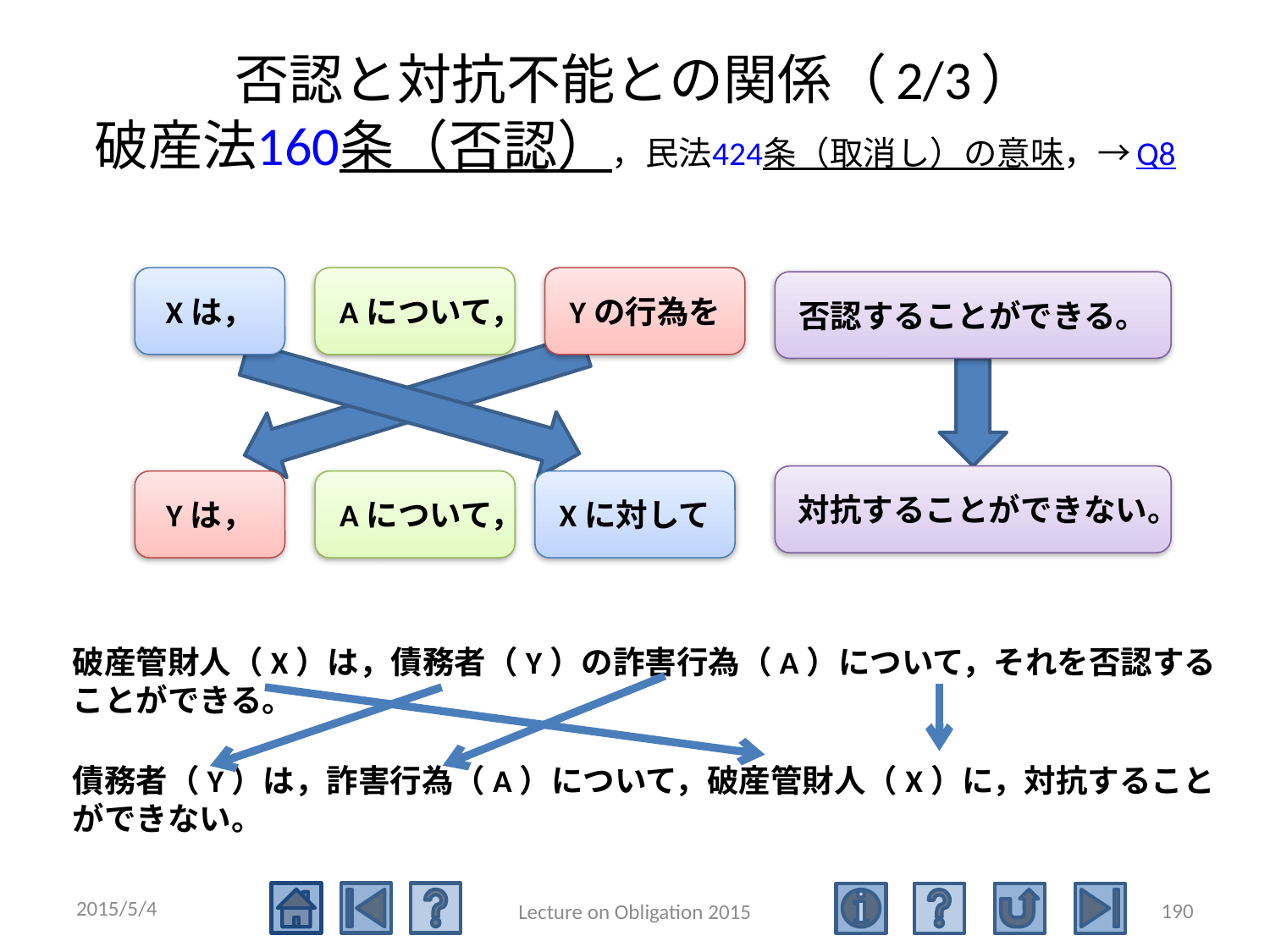

# 否認と対抗不能との関係（2/3） 破産法160条（否認），民法424条（取消し）の意味，→Q8

Xは，
Aについて，
Yの行為を
否認することができる。

対抗することができない。
Yは，
Aについて，
Xに対して
破産管財人（X）は，債務者（Y）の詐害行為（A）について，それを否認することができる。
債務者（Y）は，詐害行為（A）について，破産管財人（X）に，対抗することができない。
2015/5/4
190
Lecture on Obligation 2015